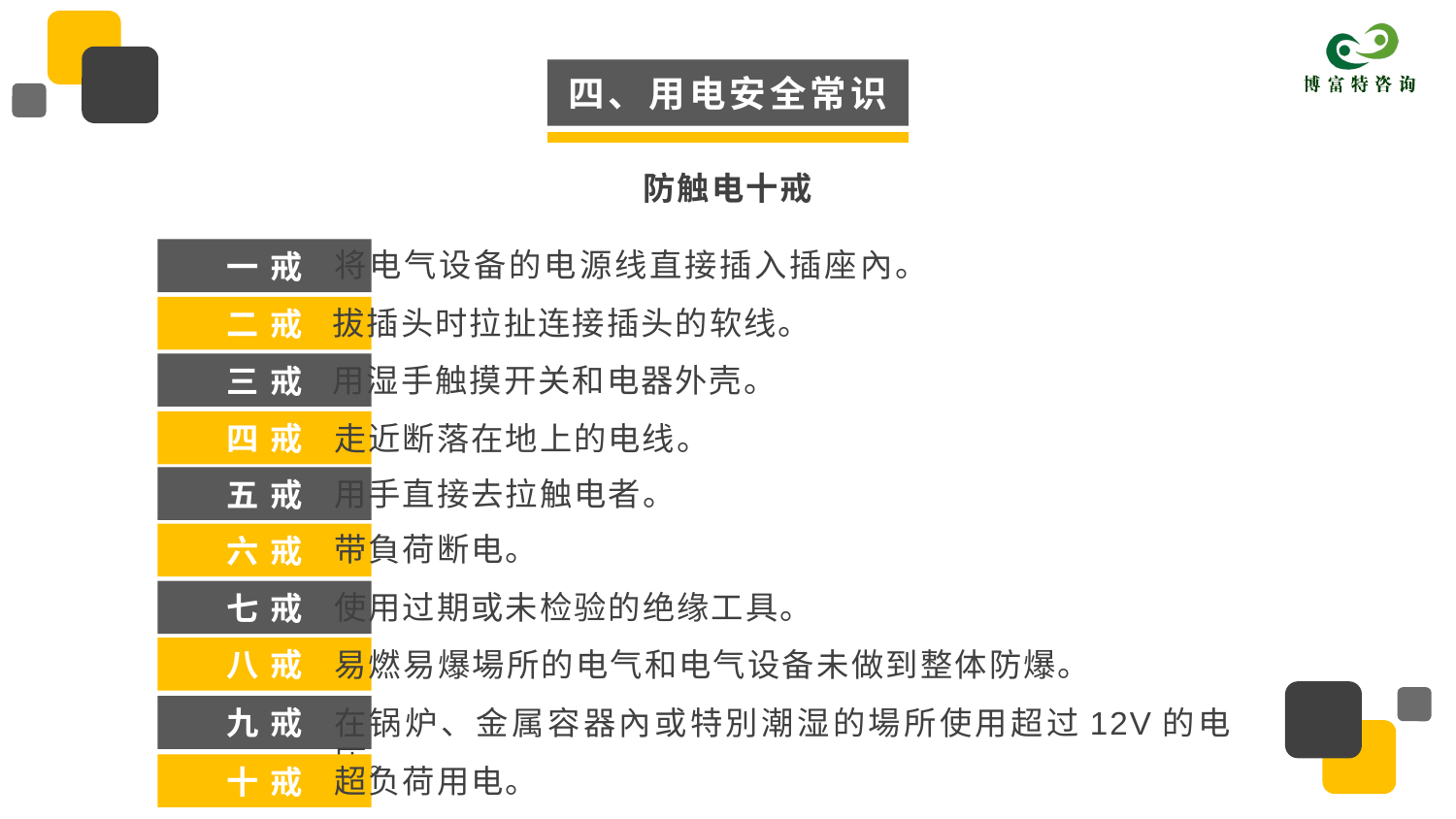

四、用电安全常识
防触电十戒
将电气设备的电源线直接插入插座內。
一 戒
拔插头时拉扯连接插头的软线。
二 戒
三 戒
用湿手触摸开关和电器外壳。
四 戒
走近断落在地上的电线。
五 戒
用手直接去拉触电者。
带負荷断电。
六 戒
七 戒
使用过期或未检验的绝缘工具。
八 戒
易燃易爆場所的电气和电气设备未做到整体防爆。
九 戒
在锅炉、金属容器內或特別潮湿的場所使用超过12V的电压。
十 戒
超负荷用电。